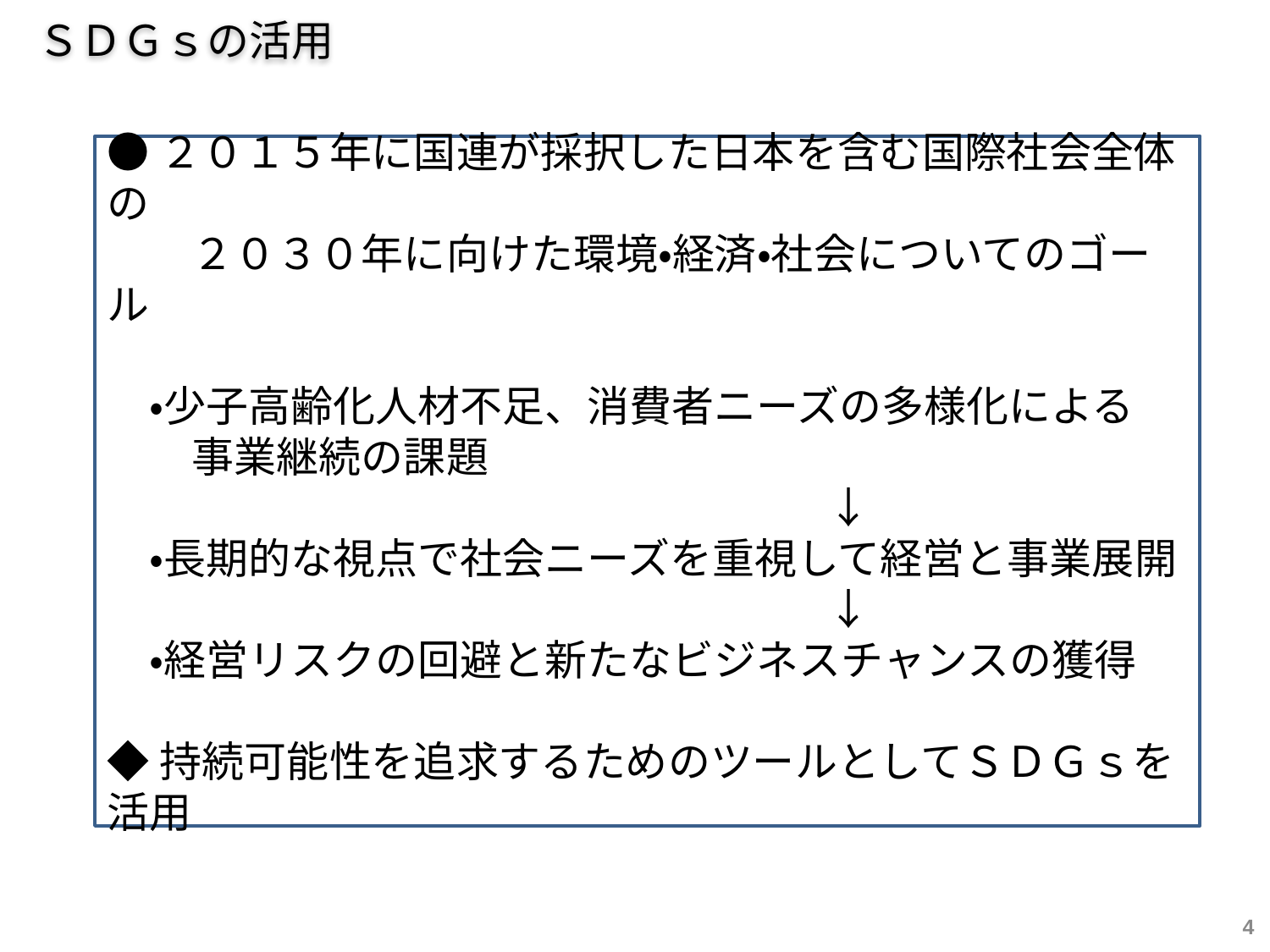

ＳＤＧｓの活用
●２０１５年に国連が採択した日本を含む国際社会全体の
　　２０３０年に向けた環境・経済・社会についてのゴール

　・少子高齢化人材不足、消費者ニーズの多様化による
　　事業継続の課題
　　　　　　　　　　　　　　　　　↓
　・長期的な視点で社会ニーズを重視して経営と事業展開
　　　　　　　　　　　　　　　　　↓
　・経営リスクの回避と新たなビジネスチャンスの獲得

◆持続可能性を追求するためのツールとしてＳＤＧｓを活用
4